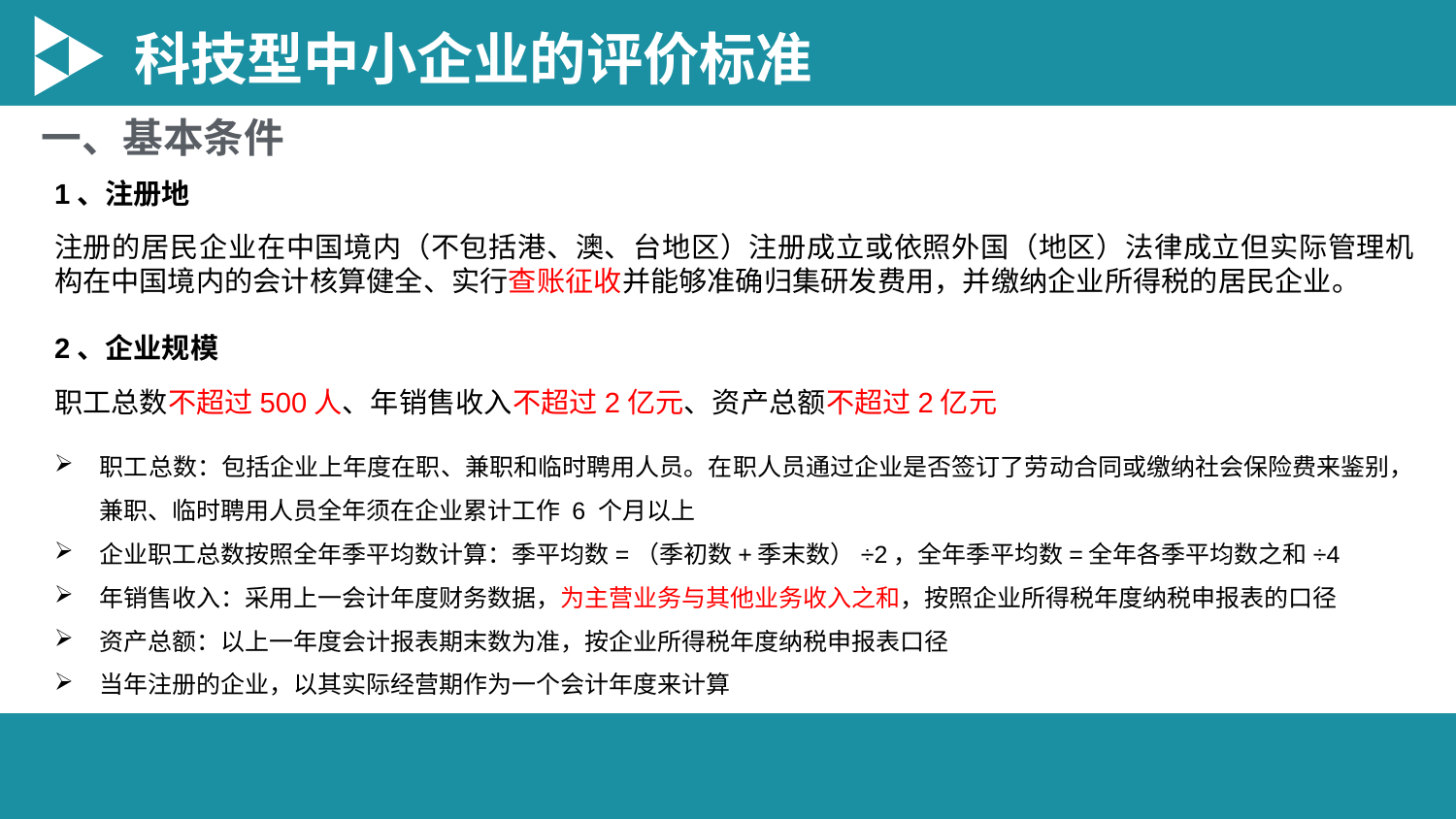

科技型中小企业的评价标准
一、基本条件
1、注册地

注册的居民企业在中国境内（不包括港、澳、台地区）注册成立或依照外国（地区）法律成立但实际管理机构在中国境内的会计核算健全、实行查账征收并能够准确归集研发费用，并缴纳企业所得税的居民企业。

2、企业规模

职工总数不超过500人、年销售收入不超过2亿元、资产总额不超过2亿元

职工总数：包括企业上年度在职、兼职和临时聘用人员。在职人员通过企业是否签订了劳动合同或缴纳社会保险费来鉴别，兼职、临时聘用人员全年须在企业累计工作 6 个月以上
企业职工总数按照全年季平均数计算：季平均数=（季初数+季末数）÷2，全年季平均数=全年各季平均数之和÷4
年销售收入：采用上一会计年度财务数据，为主营业务与其他业务收入之和，按照企业所得税年度纳税申报表的口径
资产总额：以上一年度会计报表期末数为准，按企业所得税年度纳税申报表口径
当年注册的企业，以其实际经营期作为一个会计年度来计算